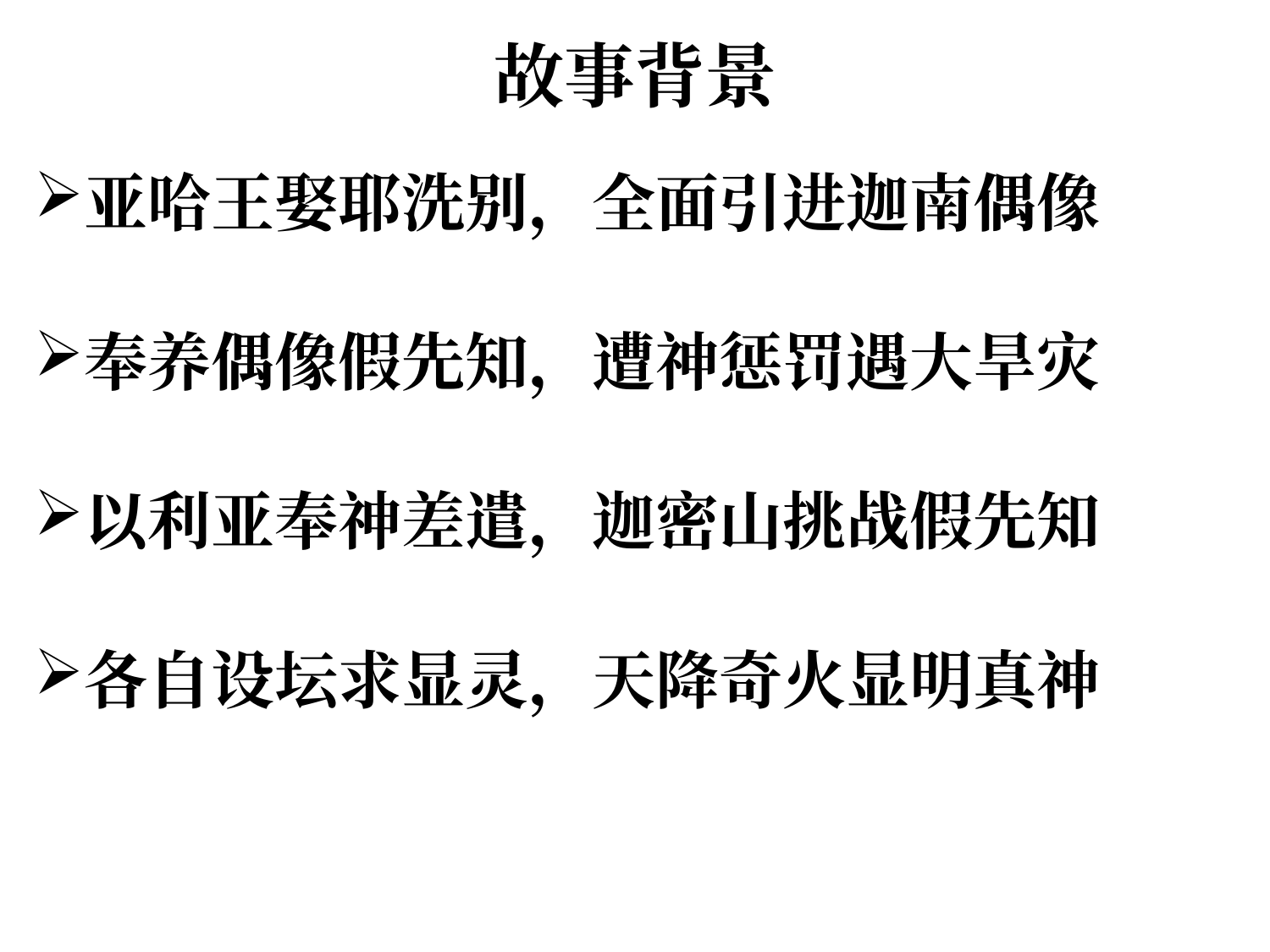

# 故事背景
亚哈王娶耶洗别，全面引进迦南偶像

奉养偶像假先知，遭神惩罚遇大旱灾

以利亚奉神差遣，迦密山挑战假先知

各自设坛求显灵，天降奇火显明真神